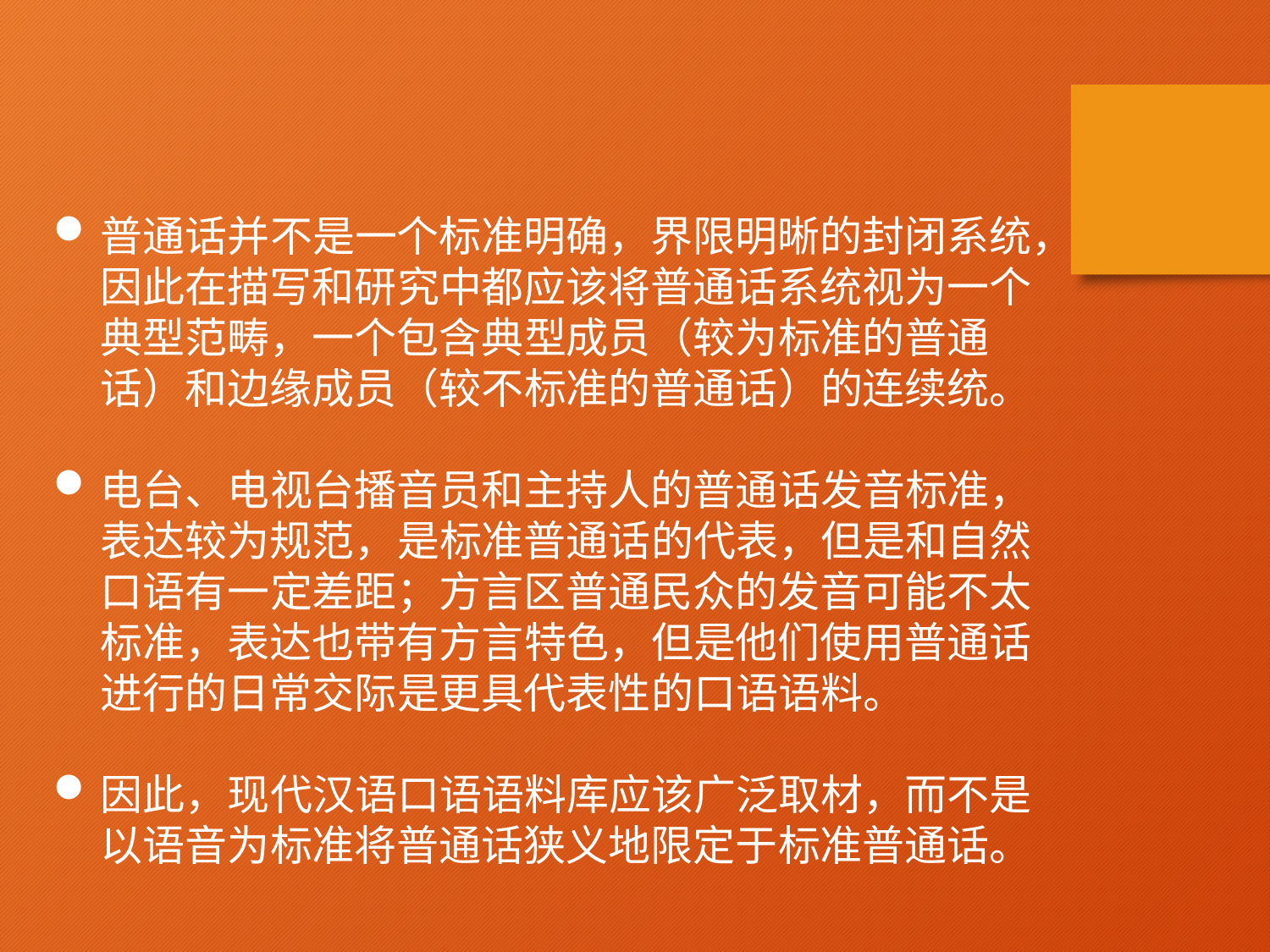

普通话并不是一个标准明确，界限明晰的封闭系统，因此在描写和研究中都应该将普通话系统视为一个典型范畴，一个包含典型成员（较为标准的普通话）和边缘成员（较不标准的普通话）的连续统。

电台、电视台播音员和主持人的普通话发音标准，表达较为规范，是标准普通话的代表，但是和自然口语有一定差距；方言区普通民众的发音可能不太标准，表达也带有方言特色，但是他们使用普通话进行的日常交际是更具代表性的口语语料。

因此，现代汉语口语语料库应该广泛取材，而不是以语音为标准将普通话狭义地限定于标准普通话。